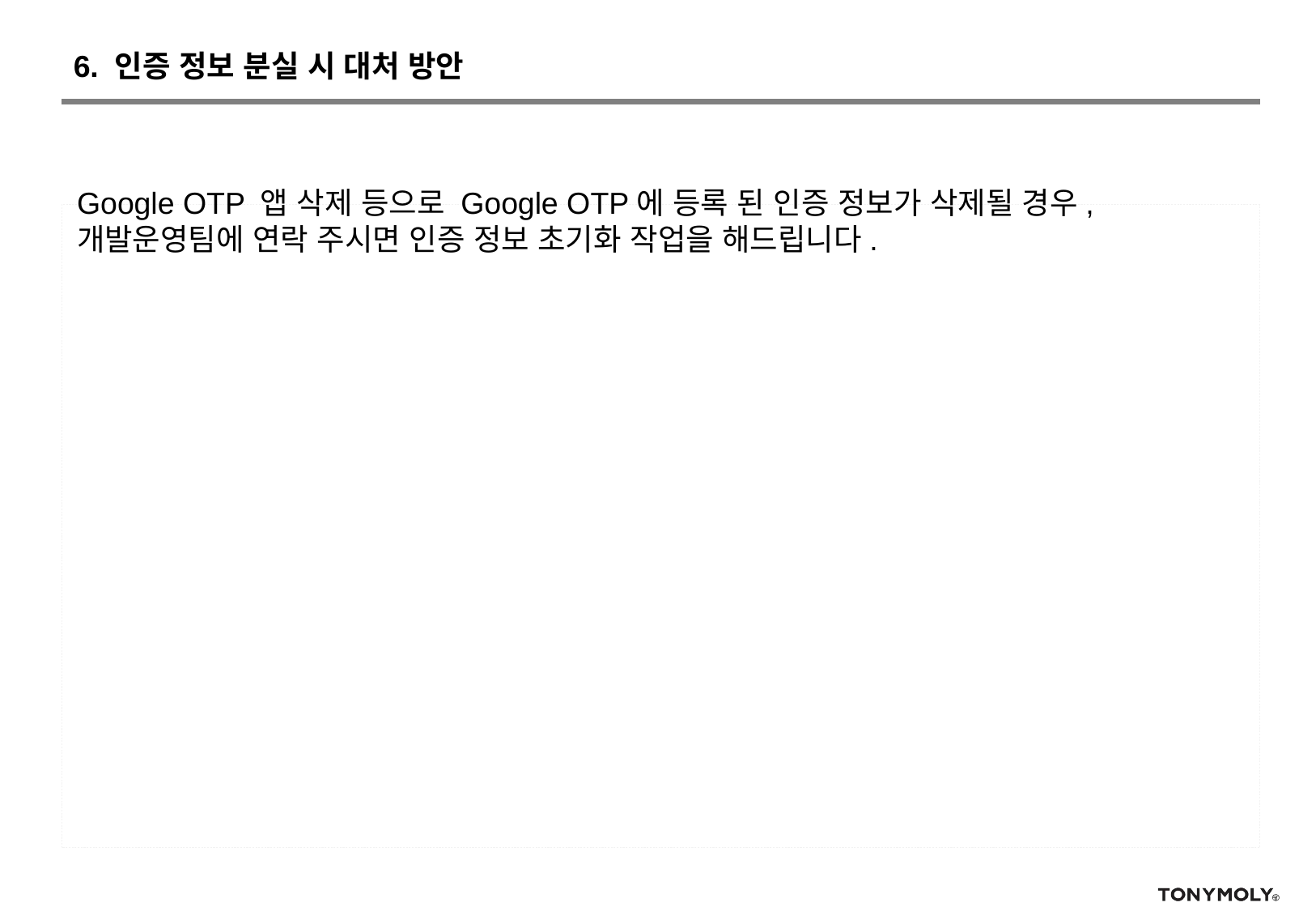

# 6. 인증 정보 분실 시 대처 방안
Google OTP 앱 삭제 등으로 Google OTP에 등록 된 인증 정보가 삭제될 경우,
개발운영팀에 연락 주시면 인증 정보 초기화 작업을 해드립니다.